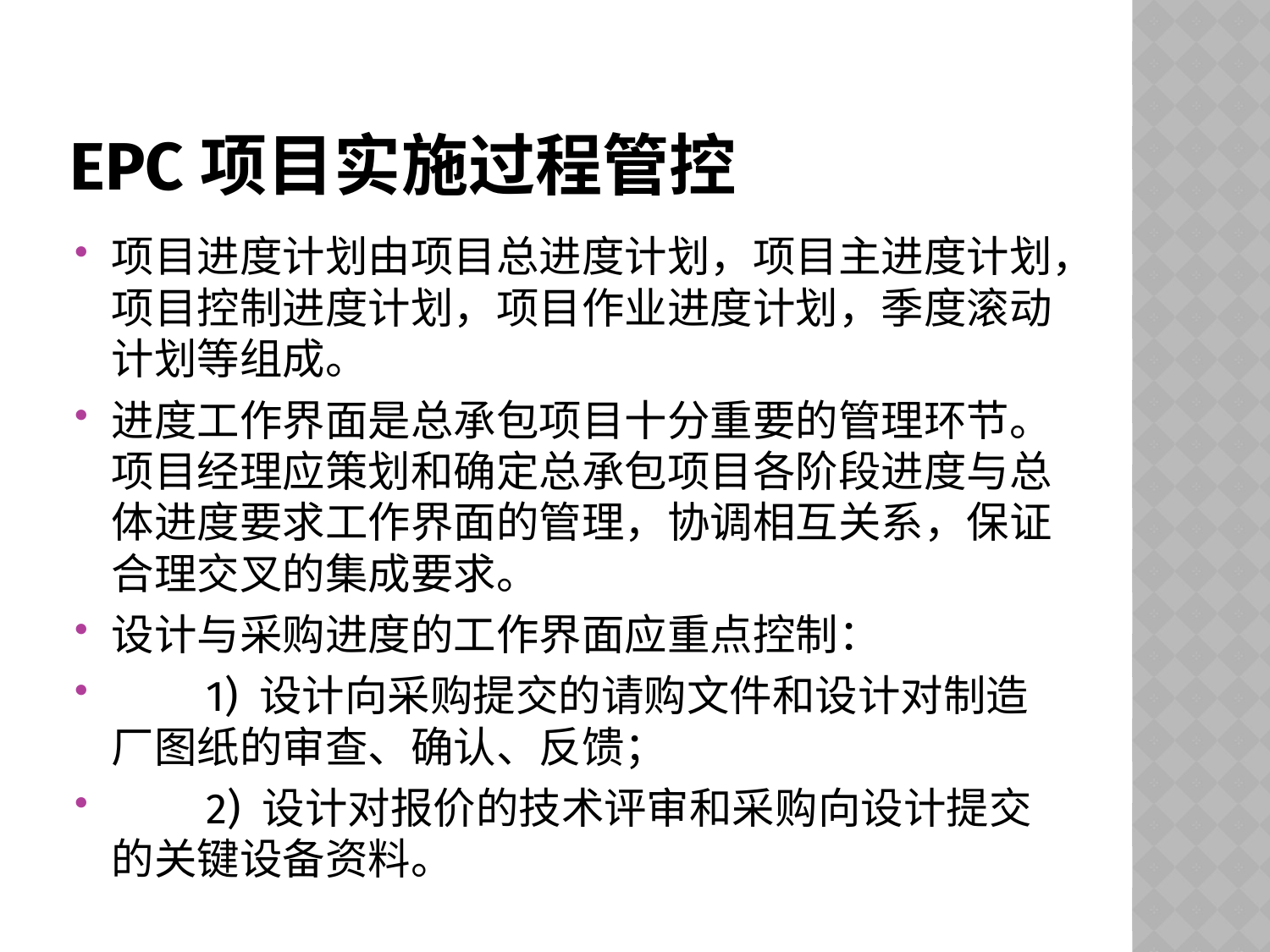

# EPC项目实施过程管控
项目进度计划由项目总进度计划，项目主进度计划，项目控制进度计划，项目作业进度计划，季度滚动计划等组成。
进度工作界面是总承包项目十分重要的管理环节。项目经理应策划和确定总承包项目各阶段进度与总体进度要求工作界面的管理，协调相互关系，保证合理交叉的集成要求。
设计与采购进度的工作界面应重点控制：
　　1) 设计向采购提交的请购文件和设计对制造厂图纸的审查、确认、反馈；
　　2) 设计对报价的技术评审和采购向设计提交的关键设备资料。